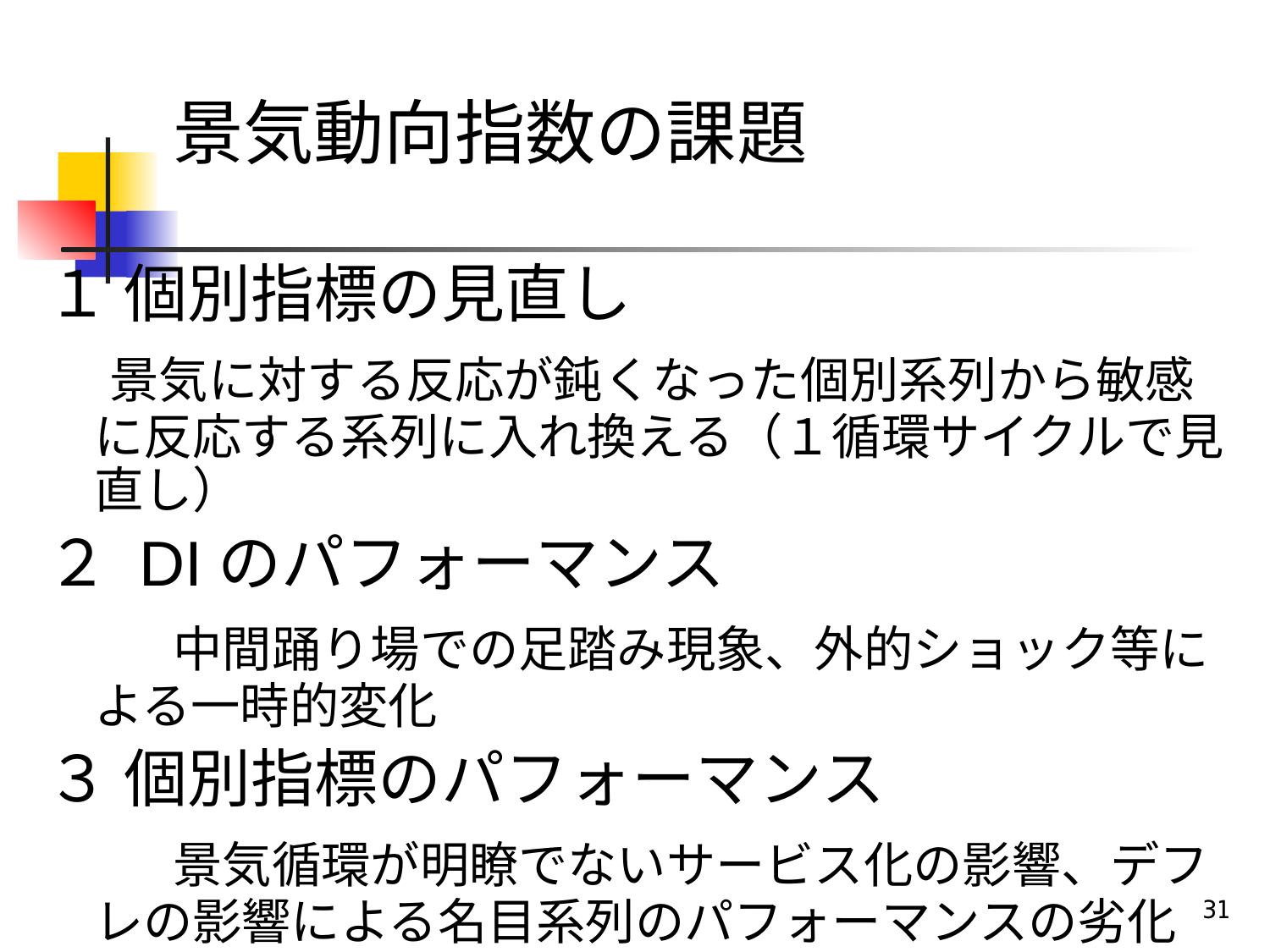

# 景気動向指数の課題
１ 個別指標の見直し
　景気に対する反応が鈍くなった個別系列から敏感に反応する系列に入れ換える（１循環サイクルで見直し）
２ DIのパフォーマンス
　　中間踊り場での足踏み現象、外的ショック等による一時的変化
３ 個別指標のパフォーマンス
　　景気循環が明瞭でないサービス化の影響、デフレの影響による名目系列のパフォーマンスの劣化

31